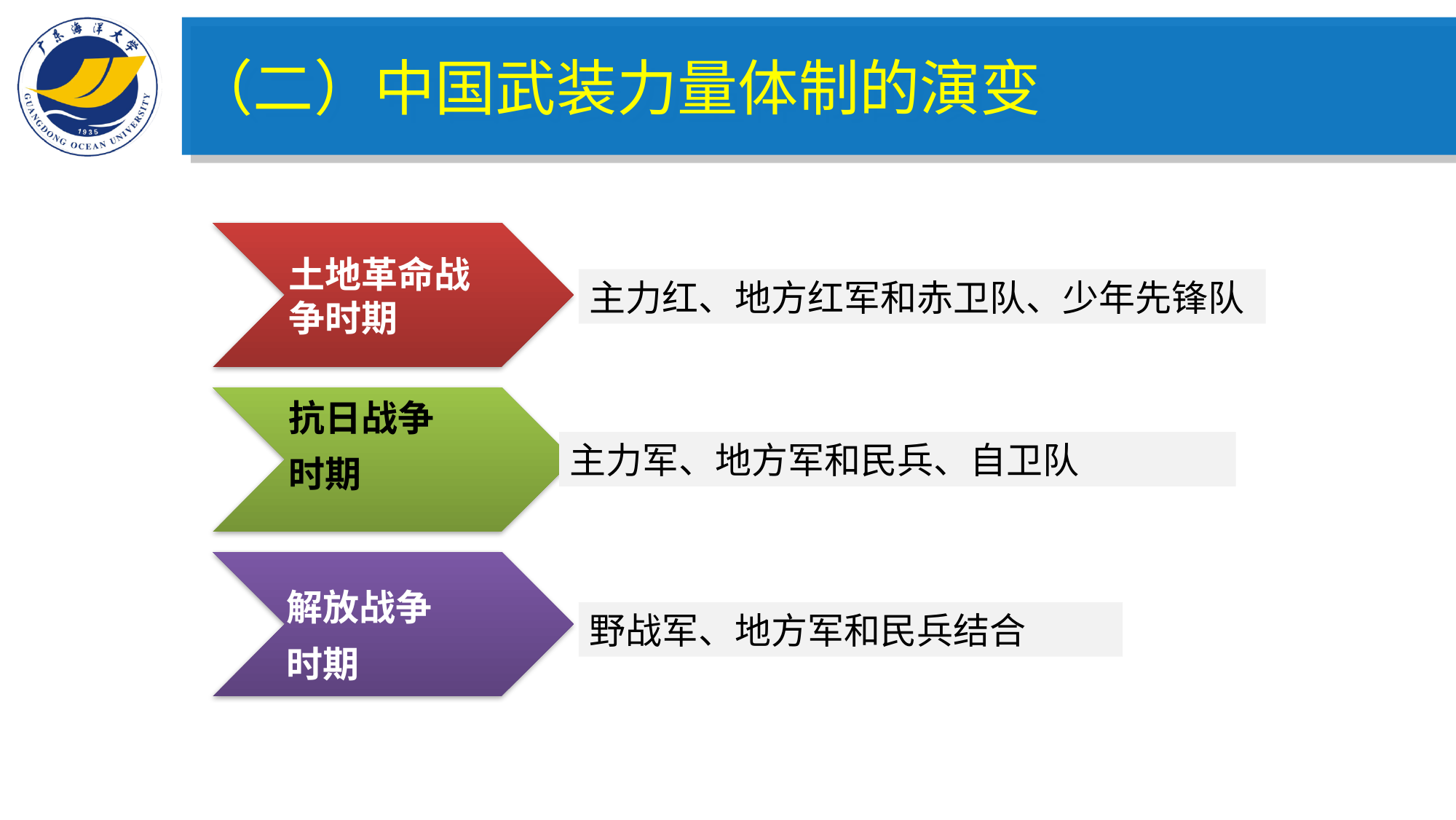

（二）中国武装力量体制的演变
土地革命战争时期
抗日战争
时期

解放战争
时期
主力红、地方红军和赤卫队、少年先锋队
主力军、地方军和民兵、自卫队
野战军、地方军和民兵结合